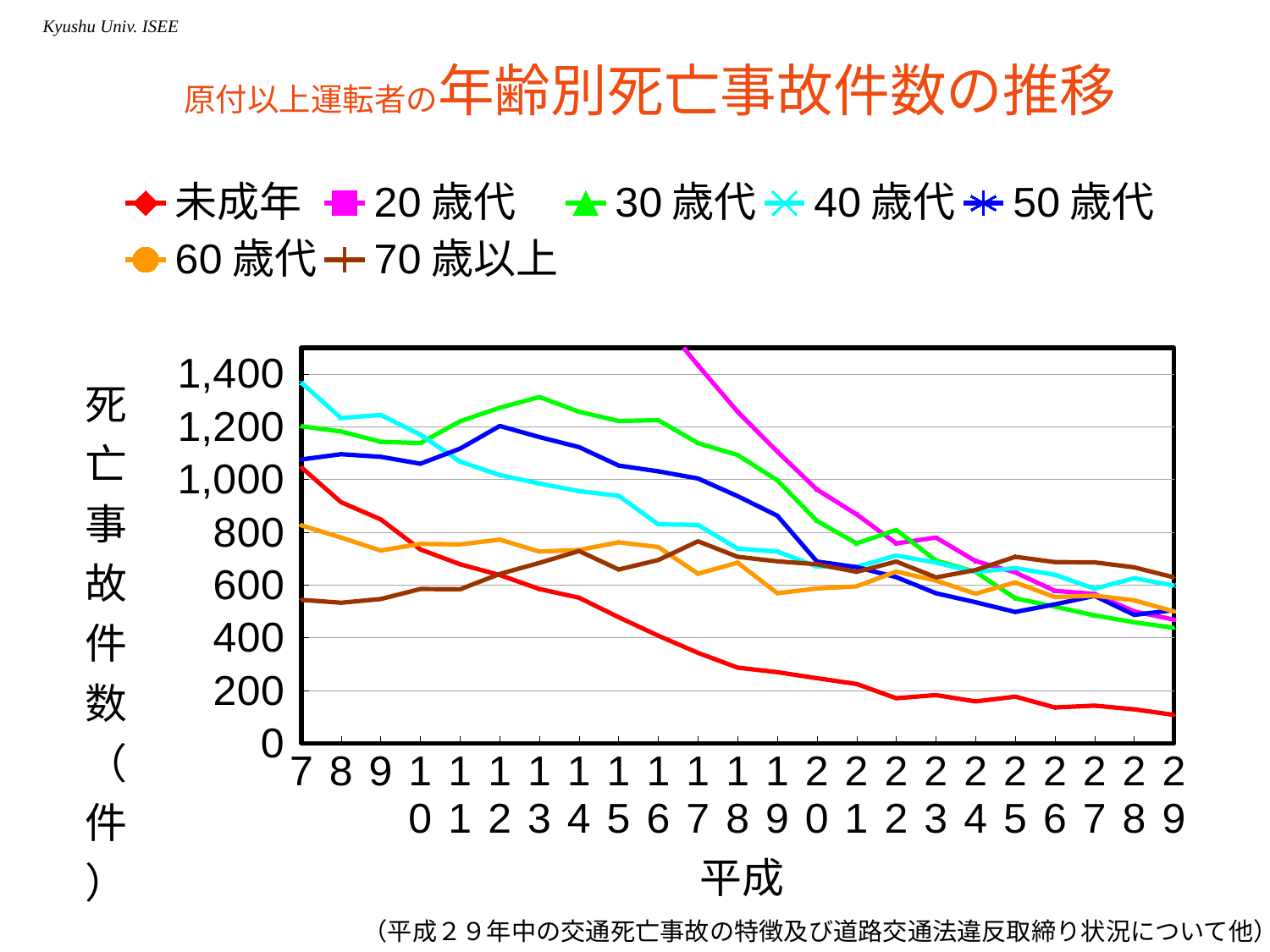

# 原付以上運転者の年齢別死亡事故件数の推移

### Chart

| Category | 未成年 | 20歳代 | 30歳代 | 40歳代 | 50歳代 | 60歳代 | 70歳以上 |
|---|---|---|---|---|---|---|---|
| 7 | 1046.0 | 3166.0 | 1202.0 | 1367.0 | 1076.0 | 826.0 | 544.0 |
| 8 | 914.0 | 2873.0 | 1182.0 | 1233.0 | 1096.0 | 780.0 | 533.0 |
| 9 | 849.0 | 2819.0 | 1143.0 | 1245.0 | 1086.0 | 731.0 | 547.0 |
| 10 | 735.0 | 2658.0 | 1138.0 | 1170.0 | 1060.0 | 756.0 | 585.0 |
| 11 | 679.0 | 2537.0 | 1221.0 | 1068.0 | 1117.0 | 754.0 | 584.0 |
| 12 | 638.0 | 2480.0 | 1272.0 | 1017.0 | 1203.0 | 772.0 | 642.0 |
| 13 | 585.0 | 2259.0 | 1313.0 | 985.0 | 1161.0 | 727.0 | 684.0 |
| 14 | 552.0 | 2025.0 | 1257.0 | 956.0 | 1123.0 | 733.0 | 729.0 |
| 15 | 478.0 | 1780.0 | 1222.0 | 938.0 | 1053.0 | 762.0 | 659.0 |
| 16 | 408.0 | 1616.0 | 1225.0 | 830.0 | 1031.0 | 744.0 | 695.0 |
| 17 | 343.0 | 1433.0 | 1138.0 | 828.0 | 1004.0 | 643.0 | 766.0 |
| 18 | 287.0 | 1257.0 | 1093.0 | 738.0 | 937.0 | 685.0 | 707.0 |
| 19 | 270.0 | 1106.0 | 997.0 | 727.0 | 863.0 | 569.0 | 690.0 |
| 20 | 247.0 | 962.0 | 843.0 | 670.0 | 689.0 | 587.0 | 679.0 |
| 21 | 225.0 | 868.0 | 758.0 | 669.0 | 668.0 | 595.0 | 650.0 |
| 22 | 171.0 | 758.0 | 809.0 | 712.0 | 630.0 | 651.0 | 689.0 |
| 23 | 183.0 | 780.0 | 693.0 | 685.0 | 569.0 | 617.0 | 629.0 |
| 24 | 159.0 | 691.0 | 650.0 | 650.0 | 535.0 | 567.0 | 657.0 |
| 25 | 177.0 | 648.0 | 550.0 | 664.0 | 498.0 | 610.0 | 707.0 |
| 26 | 136.0 | 578.0 | 518.0 | 639.0 | 527.0 | 554.0 | 687.0 |
| 27 | 143.0 | 566.0 | 485.0 | 586.0 | 559.0 | 560.0 | 686.0 |
| 28 | 129.0 | 500.0 | 459.0 | 626.0 | 487.0 | 542.0 | 667.0 |
| 29 | 108.0 | 469.0 | 438.0 | 598.0 | 505.0 | 500.0 | 629.0 |
（平成２９年中の交通死亡事故の特徴及び道路交通法違反取締り状況について他）